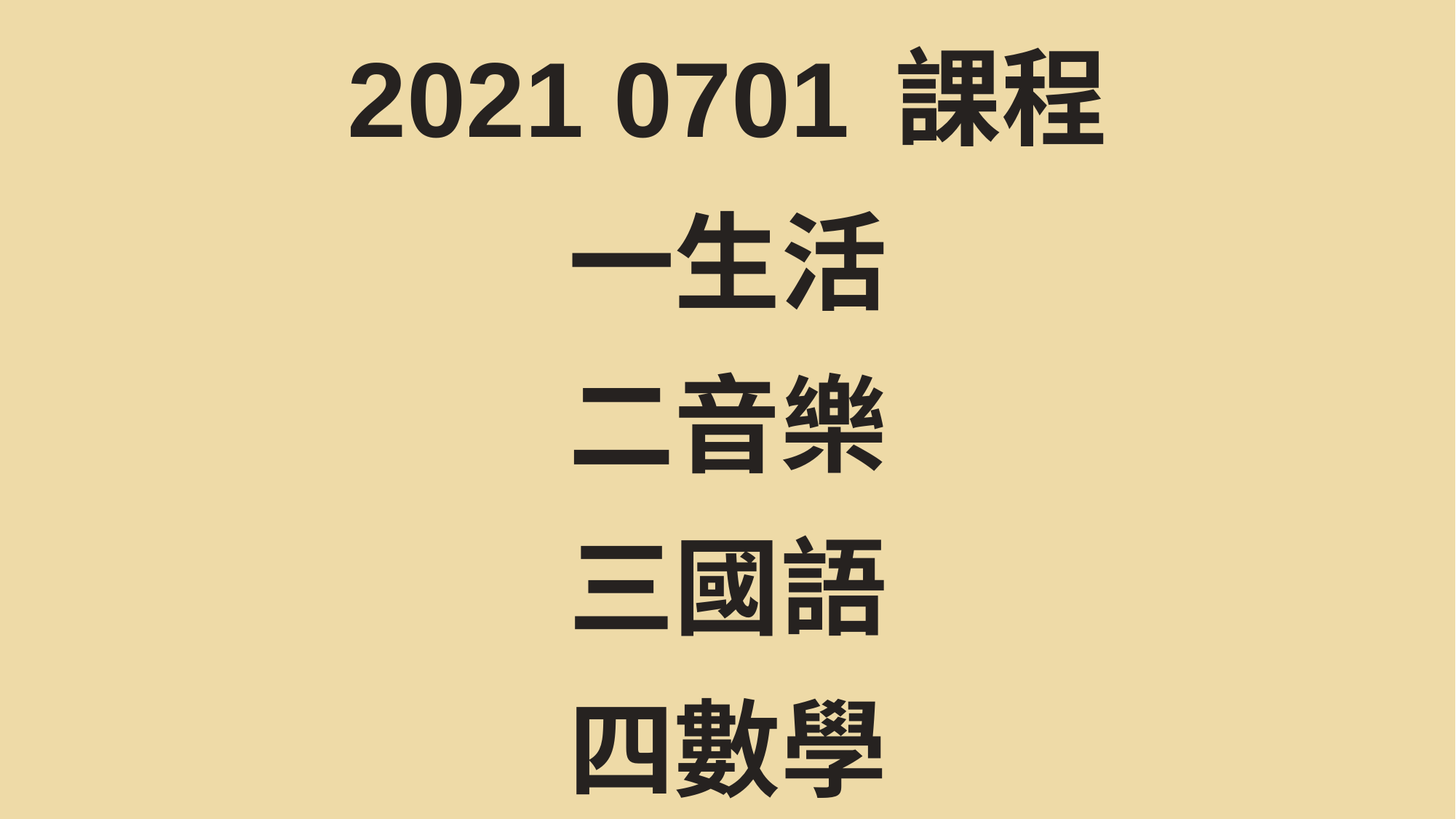

2021 0701 課程
一生活
二音樂
三國語
四數學